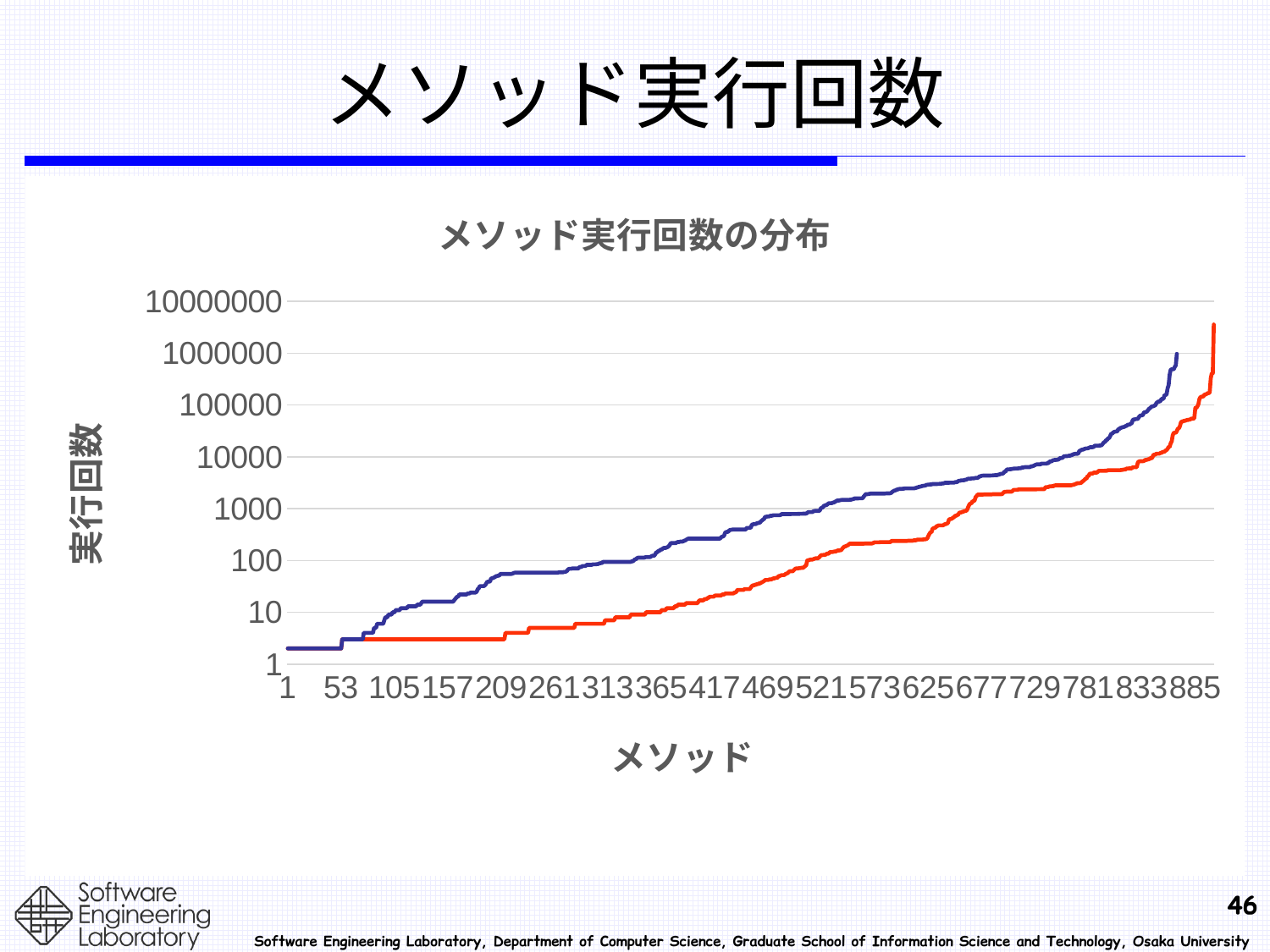

# メソッド実行回数

### Chart: メソッド実行回数の分布

| Category |  |  |
|---|---|---|